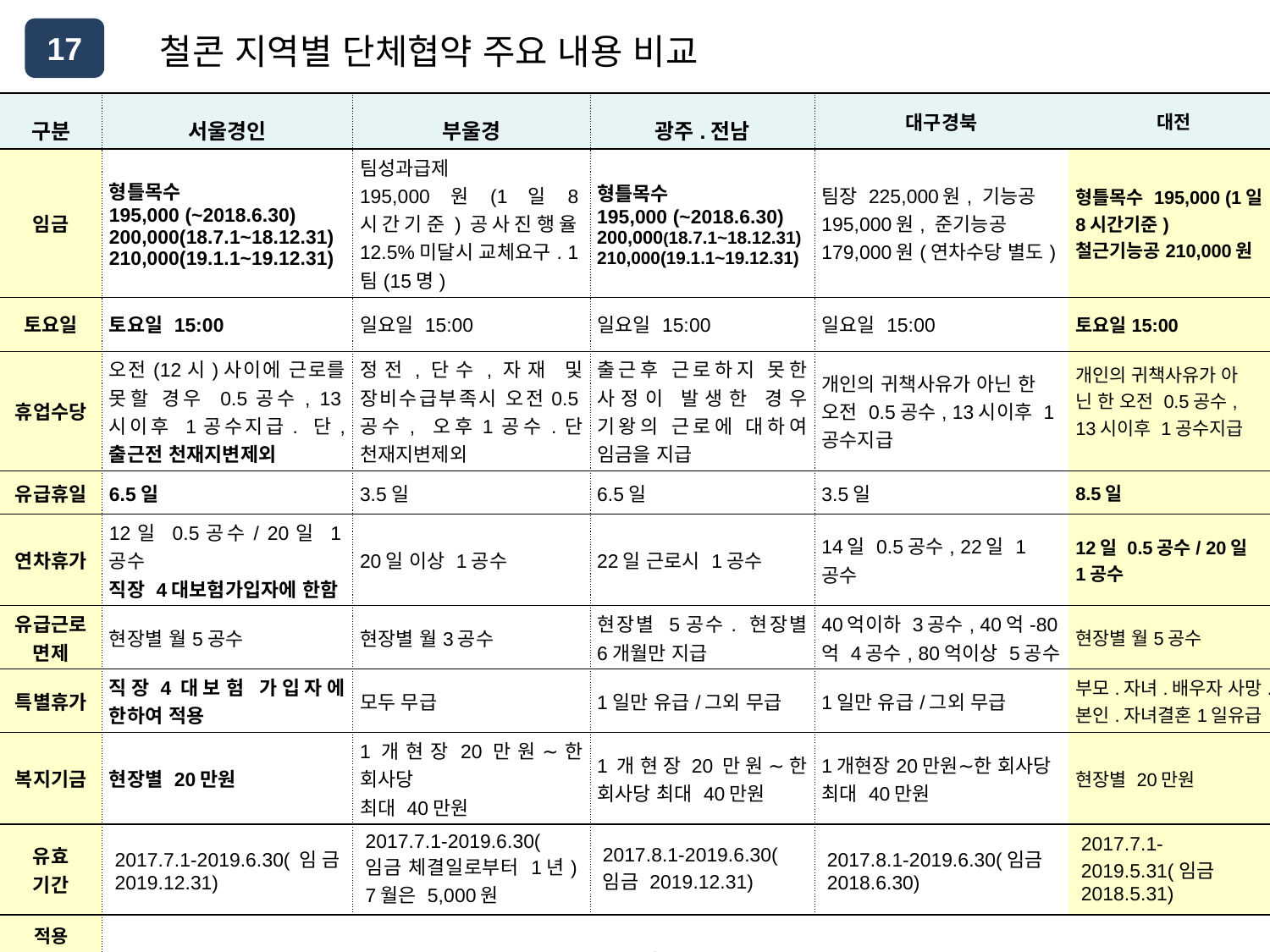

17
# 철콘 지역별 단체협약 주요 내용 비교
| 구분 | 서울경인 | 부울경 | 광주.전남 | 대구경북 | 대전 |
| --- | --- | --- | --- | --- | --- |
| 임금 | 형틀목수 195,000 (~2018.6.30) 200,000(18.7.1~18.12.31) 210,000(19.1.1~19.12.31) | 팀성과급제 195,000원(1일8시간기준)공사진행율12.5%미달시 교체요구. 1팀(15명) | 형틀목수 195,000 (~2018.6.30) 200,000(18.7.1~18.12.31) 210,000(19.1.1~19.12.31) | 팀장 225,000원, 기능공 195,000원, 준기능공 179,000원(연차수당 별도) | 형틀목수 195,000 (1일 8시간기준) 철근기능공210,000원 |
| 토요일 | 토요일 15:00 | 일요일 15:00 | 일요일 15:00 | 일요일 15:00 | 토요일15:00 |
| 휴업수당 | 오전(12시)사이에 근로를 못할 경우 0.5공수, 13시이후 1공수지급. 단, 출근전 천재지변제외 | 정전,단수,자재 및 장비수급부족시 오전0.5공수, 오후1공수.단 천재지변제외 | 출근후 근로하지 못한 사정이 발생한 경우 기왕의 근로에 대하여 임금을 지급 | 개인의 귀책사유가 아닌 한 오전 0.5공수, 13시이후 1공수지급 | 개인의 귀책사유가 아 닌 한 오전 0.5공수, 13시이후 1공수지급 |
| 유급휴일 | 6.5일 | 3.5일 | 6.5일 | 3.5일 | 8.5일 |
| 연차휴가 | 12일 0.5공수/ 20일 1공수 직장 4대보험가입자에 한함 | 20일 이상 1공수 | 22일 근로시 1공수 | 14일 0.5공수, 22일 1공수 | 12일 0.5공수/ 20일 1공수 |
| 유급근로 면제 | 현장별 월5공수 | 현장별 월3공수 | 현장별 5공수. 현장별 6개월만 지급 | 40억이하 3공수, 40억-80억 4공수, 80억이상 5공수 | 현장별 월5공수 |
| 특별휴가 | 직장4대보험 가입자에 한하여 적용 | 모두 무급 | 1일만 유급/그외 무급 | 1일만 유급/그외 무급 | 부모.자녀.배우자 사망.본인.자녀결혼1일유급 |
| 복지기금 | 현장별 20만원 | 1개현장20만원∼한 회사당 최대 40만원 | 1개현장20만원∼한 회사당 최대 40만원 | 1개현장20만원∼한 회사당 최대 40만원 | 현장별 20만원 |
| 유효 기간 | 2017.7.1-2019.6.30(임금 2019.12.31) | 2017.7.1-2019.6.30(임금 체결일로부터 1년) 7월은 5,000원 | 2017.8.1-2019.6.30(임금 2019.12.31) | 2017.8.1-2019.6.30(임금 2018.6.30) | 2017.7.1-2019.5.31(임금 2018.5.31) |
| 적용 범위 | 본사 소재지 이외의 지역에서 현장을 개설시 해당 지역의 보충협약을 적용 |  |  |  |  |
43